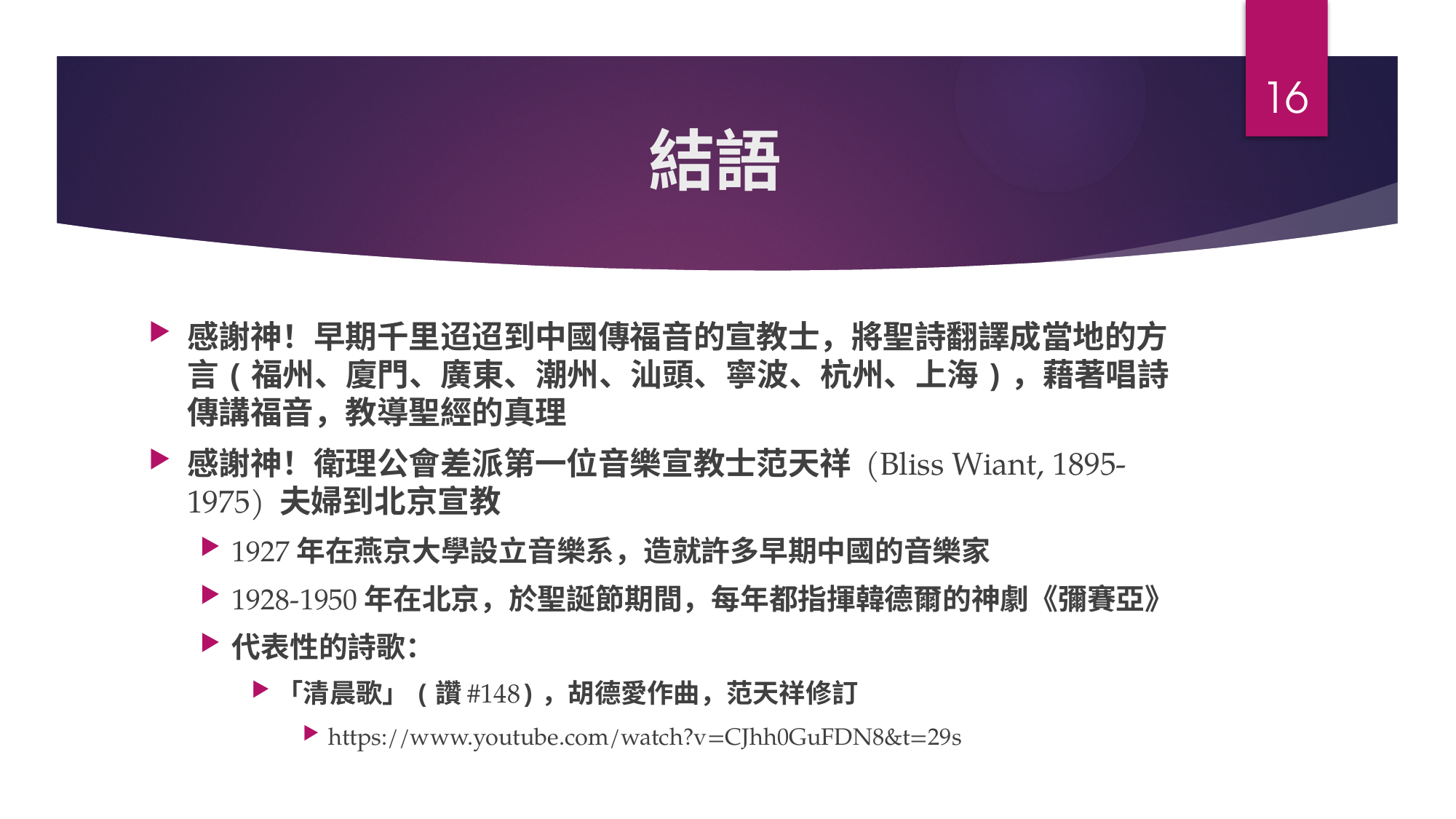

16
# 結語
感謝神！早期千里迢迢到中國傳福音的宣教士，將聖詩翻譯成當地的方言(福州、廈門、廣東、潮州、汕頭、寧波、杭州、上海)，藉著唱詩傳講福音，教導聖經的真理
感謝神！衛理公會差派第一位音樂宣教士范天祥 (Bliss Wiant, 1895-1975) 夫婦到北京宣教
1927年在燕京大學設立音樂系，造就許多早期中國的音樂家
1928-1950年在北京，於聖誕節期間，每年都指揮韓德爾的神劇《彌賽亞》
代表性的詩歌：
「清晨歌」(讚#148)，胡德愛作曲，范天祥修訂
https://www.youtube.com/watch?v=CJhh0GuFDN8&t=29s